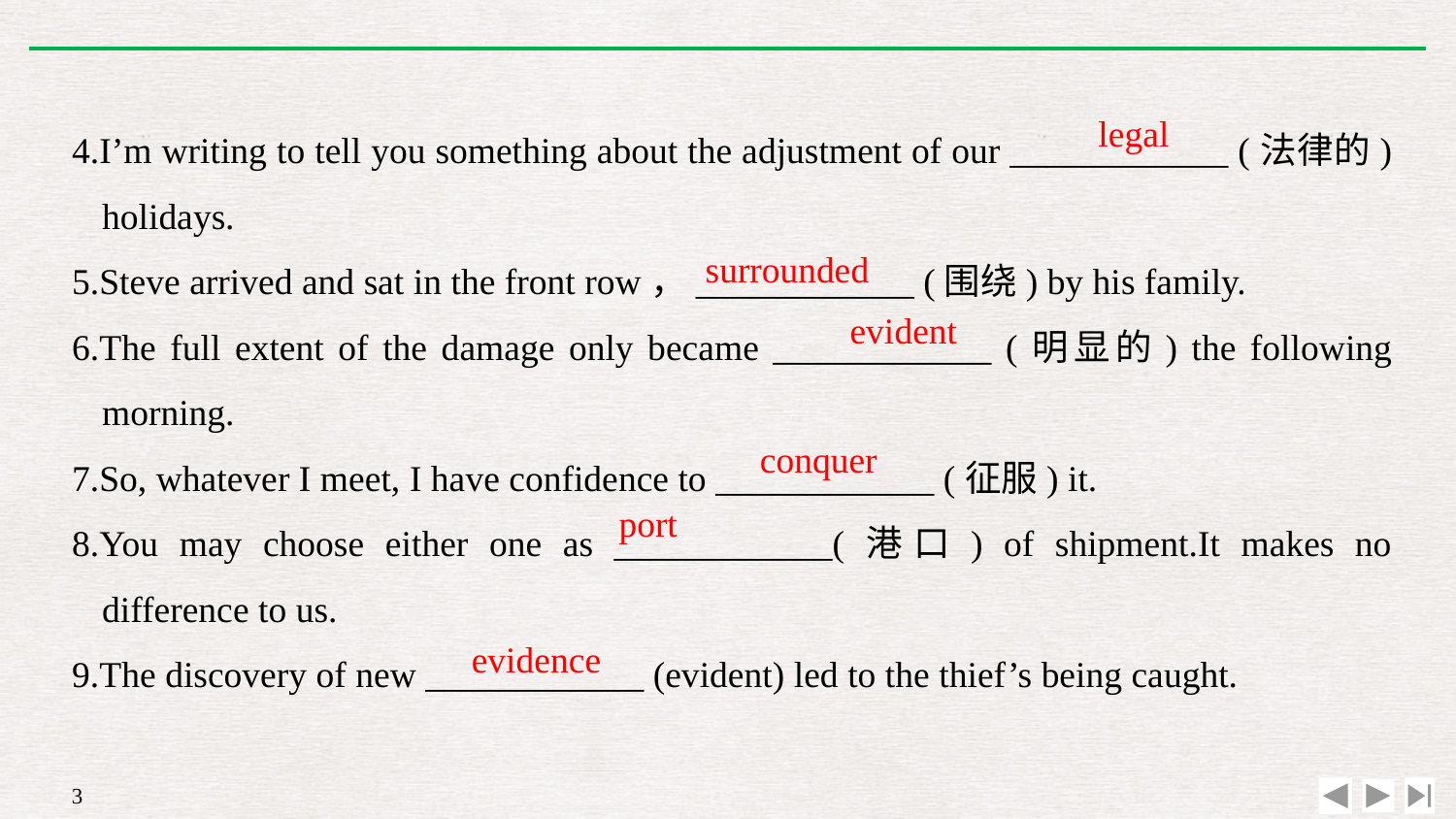

4.I’m writing to tell you something about the adjustment of our ____________ (法律的) holidays.
5.Steve arrived and sat in the front row，____________ (围绕) by his family.
6.The full extent of the damage only became ____________ (明显的) the following morning.
7.So, whatever I meet, I have confidence to ____________ (征服) it.
8.You may choose either one as ____________(港口) of shipment.It makes no difference to us.
9.The discovery of new ____________ (evident) led to the thief’s being caught.
legal
surrounded
evident
conquer
port
evidence